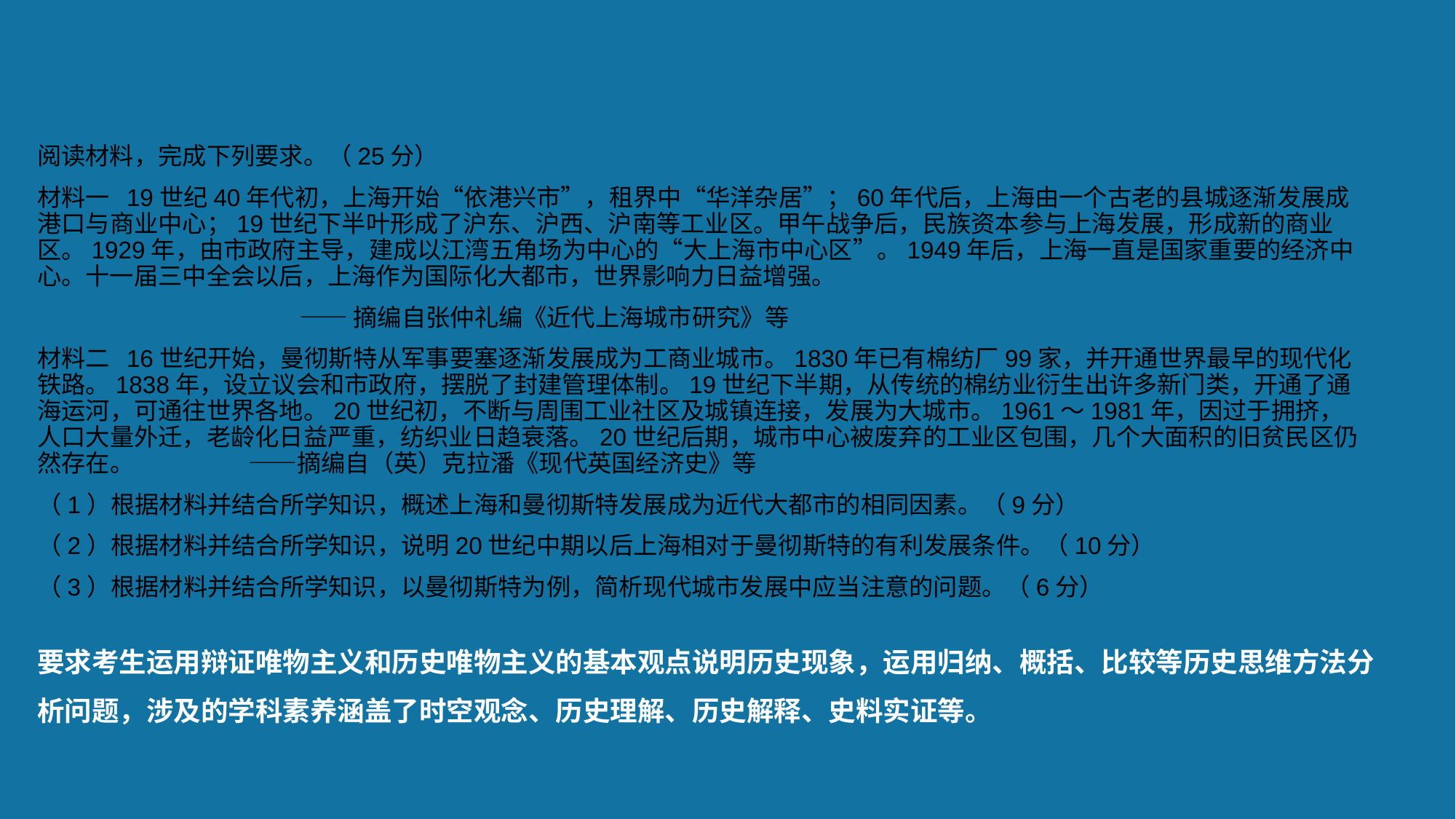

阅读材料，完成下列要求。（25分）
材料一  19世纪40年代初，上海开始“依港兴市”，租界中“华洋杂居”；60年代后，上海由一个古老的县城逐渐发展成港口与商业中心；19世纪下半叶形成了沪东、沪西、沪南等工业区。甲午战争后，民族资本参与上海发展，形成新的商业区。1929年，由市政府主导，建成以江湾五角场为中心的“大上海市中心区”。1949年后，上海一直是国家重要的经济中心。十一届三中全会以后，上海作为国际化大都市，世界影响力日益增强。
                                                ——摘编自张仲礼编《近代上海城市研究》等
材料二  16世纪开始，曼彻斯特从军事要塞逐渐发展成为工商业城市。1830年已有棉纺厂99家，并开通世界最早的现代化铁路。1838年，设立议会和市政府，摆脱了封建管理体制。19世纪下半期，从传统的棉纺业衍生出许多新门类，开通了通海运河，可通往世界各地。20世纪初，不断与周围工业社区及城镇连接，发展为大城市。1961～1981年，因过于拥挤，人口大量外迁，老龄化日益严重，纺织业日趋衰落。20世纪后期，城市中心被废弃的工业区包围，几个大面积的旧贫民区仍然存在。                     ——摘编自（英）克拉潘《现代英国经济史》等
（1）根据材料并结合所学知识，概述上海和曼彻斯特发展成为近代大都市的相同因素。（9分）
（2）根据材料并结合所学知识，说明20世纪中期以后上海相对于曼彻斯特的有利发展条件。（10分）
（3）根据材料并结合所学知识，以曼彻斯特为例，简析现代城市发展中应当注意的问题。（6分）

要求考生运用辩证唯物主义和历史唯物主义的基本观点说明历史现象，运用归纳、概括、比较等历史思维方法分析问题，涉及的学科素养涵盖了时空观念、历史理解、历史解释、史料实证等。